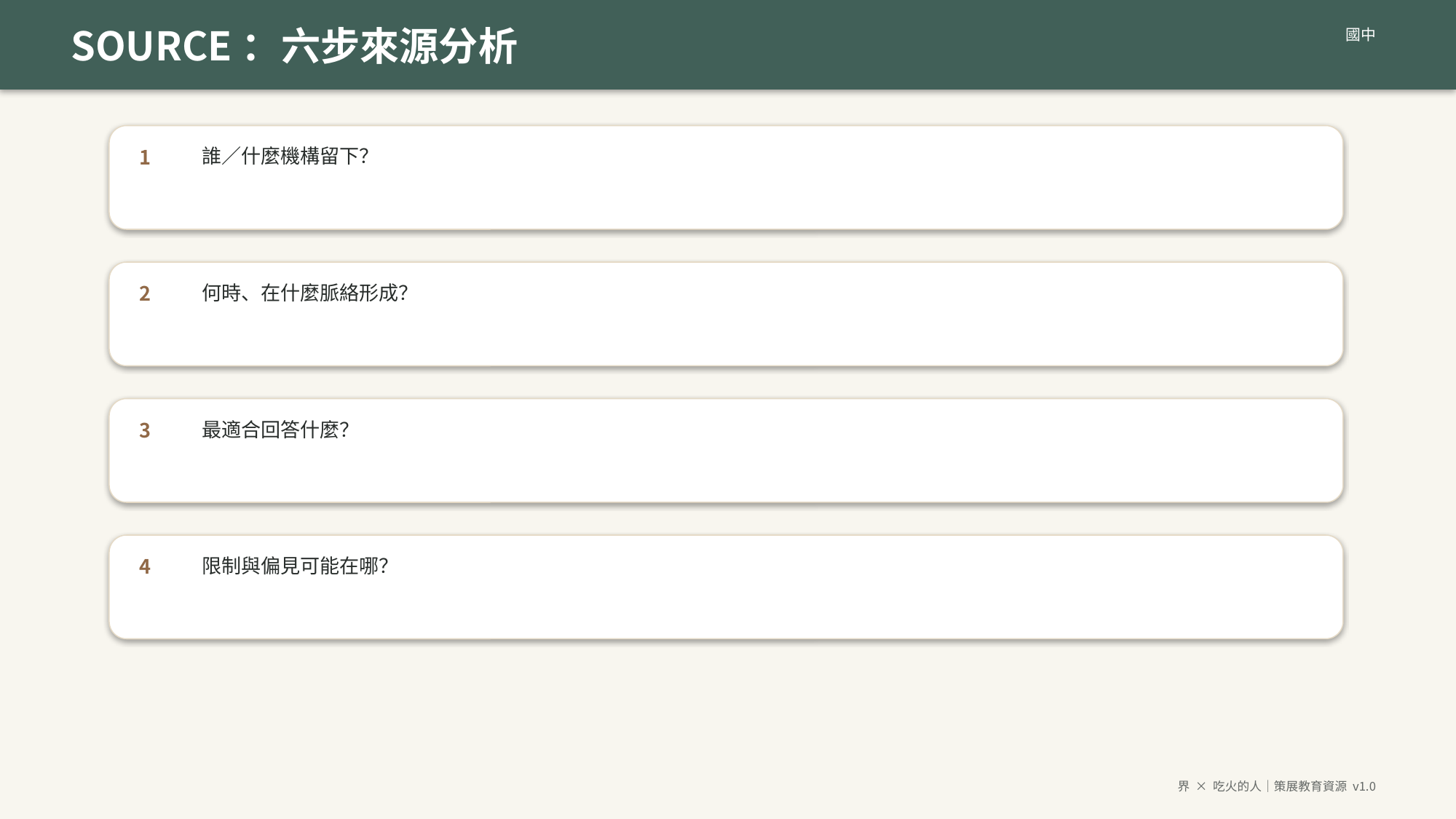

SOURCE：六步來源分析
國中

誰／什麼機構留下？
1

何時、在什麼脈絡形成？
2

最適合回答什麼？
3

限制與偏見可能在哪？
4

界 × 吃火的人｜策展教育資源 v1.0